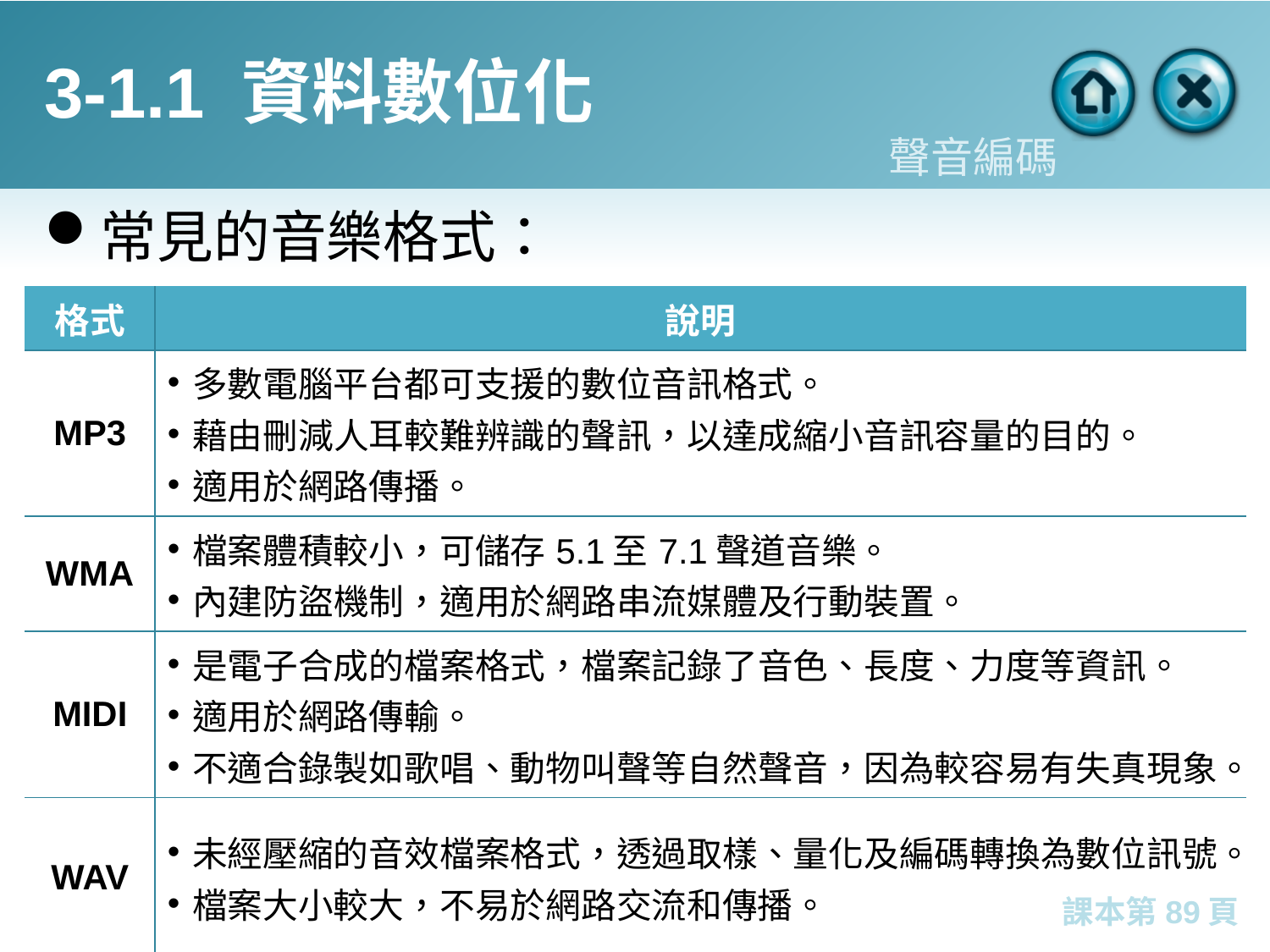

# 3-1.1 資料數位化
聲音編碼
常見的音樂格式：
| 格式 | 說明 |
| --- | --- |
| MP3 | 多數電腦平台都可支援的數位音訊格式。 藉由刪減人耳較難辨識的聲訊，以達成縮小音訊容量的目的。 適用於網路傳播。 |
| WMA | 檔案體積較小，可儲存5.1至7.1聲道音樂。 內建防盜機制，適用於網路串流媒體及行動裝置。 |
| MIDI | 是電子合成的檔案格式，檔案記錄了音色、長度、力度等資訊。 適用於網路傳輸。 不適合錄製如歌唱、動物叫聲等自然聲音，因為較容易有失真現象。 |
| WAV | 未經壓縮的音效檔案格式，透過取樣、量化及編碼轉換為數位訊號。 檔案大小較大，不易於網路交流和傳播。 |
課本第89頁